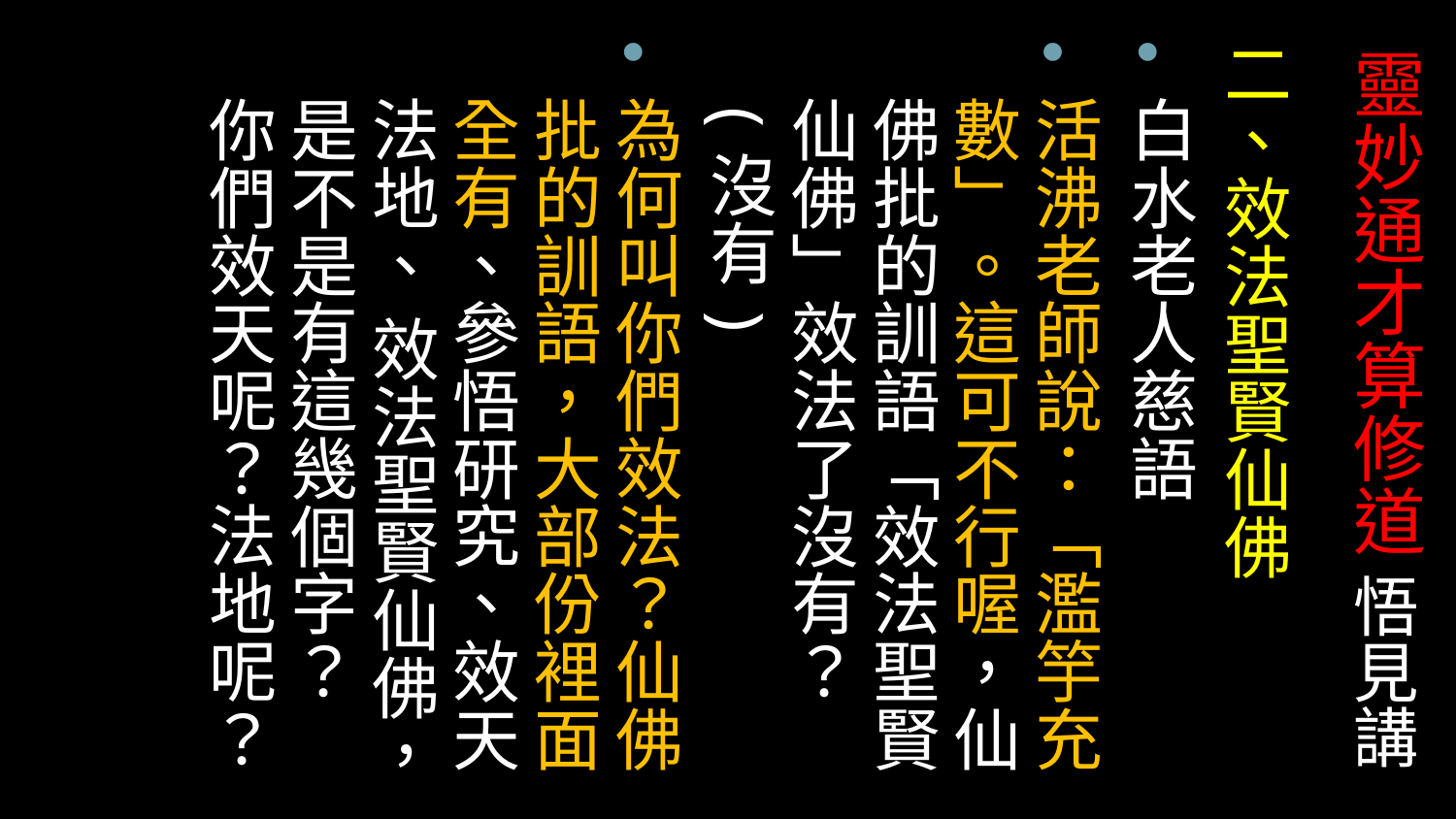

二、效法聖賢仙佛
白水老人慈語
活沸老師說：「濫竽充數」。這可不行喔，仙佛批的訓語「效法聖賢仙佛」效法了沒有？(沒有)
為何叫你們效法？仙佛批的訓語，大部份裡面全有、參悟研究、效天法地、 效法聖賢仙佛，是不是有這幾個字？
你們效天呢？法地呢？

# 靈妙通才算修道 悟見講